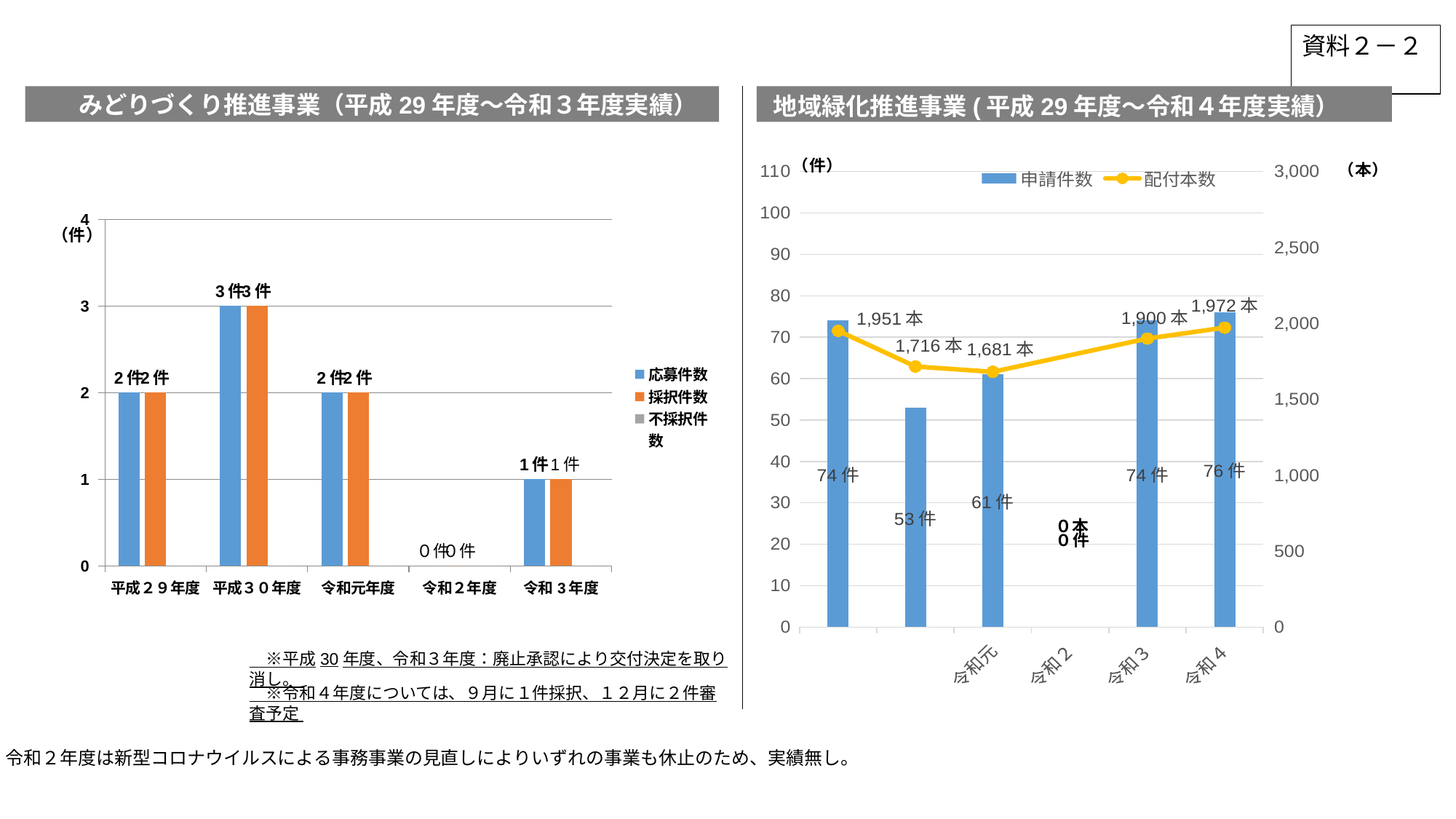

資料２－２

みどりづくり推進事業（平成29年度～令和３年度実績）

地域緑化推進事業(平成29年度～令和４年度実績）

### Chart

| Category | 申請件数 | 配付本数 |
|---|---|---|
| 平成２９年度 | 74.0 | 1951.0 |
| 平成３０年度 | 53.0 | 1716.0 |
| 令和元年度 | 61.0 | 1681.0 |
| 令和２年度 | None | None |
| 令和３年度 | 74.0 | 1900.0 |
| 令和４年度 | 76.0 | 1972.0 |

### Chart

| Category | 応募件数 | 採択件数 | 不採択件数　　　　  |
|---|---|---|---|
| 平成２９年度 | 2.0 | 2.0 | 0.0 |
| 平成３０年度 | 3.0 | 3.0 | 0.0 |
| 令和元年度 | 2.0 | 2.0 | 0.0 |
| 令和２年度 | 0.0 | 0.0 | 0.0 |
| 令和3年度 | 1.0 | 1.0 | 0.0 |
０本

　※平成30年度、令和３年度：廃止承認により交付決定を取り消し。
　※令和４年度については、９月に１件採択、１２月に２件審査予定
令和２年度は新型コロナウイルスによる事務事業の見直しによりいずれの事業も休止のため、実績無し。